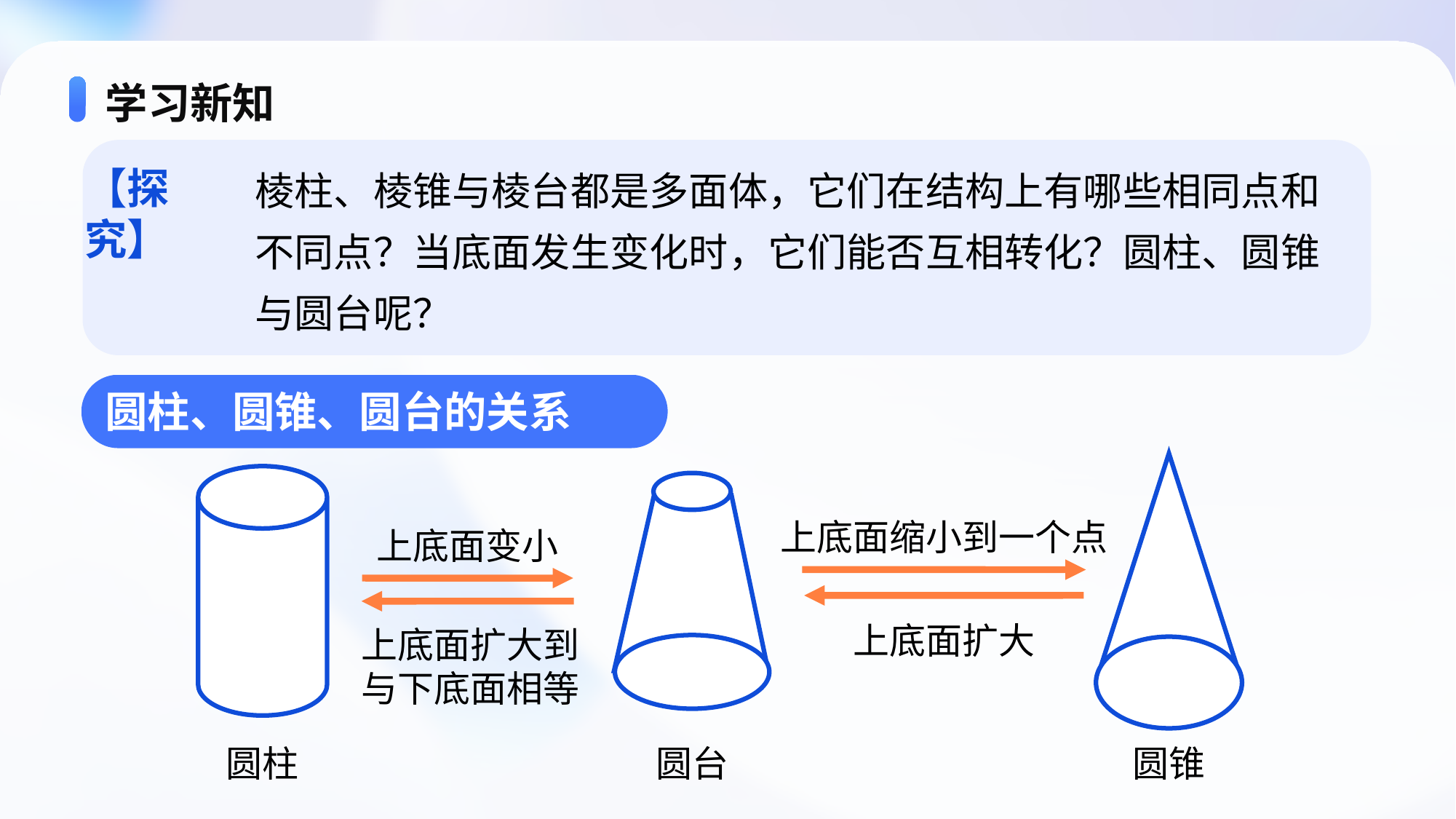

# 学习新知

棱柱、棱锥与棱台都是多面体，它们在结构上有哪些相同点和不同点？当底面发生变化时，它们能否互相转化？圆柱、圆锥与圆台呢？
【探究】

圆柱、圆锥、圆台的关系

上底面缩小到一个点
上底面变小

上底面扩大
上底面扩大到
与下底面相等
圆柱
圆台
圆锥